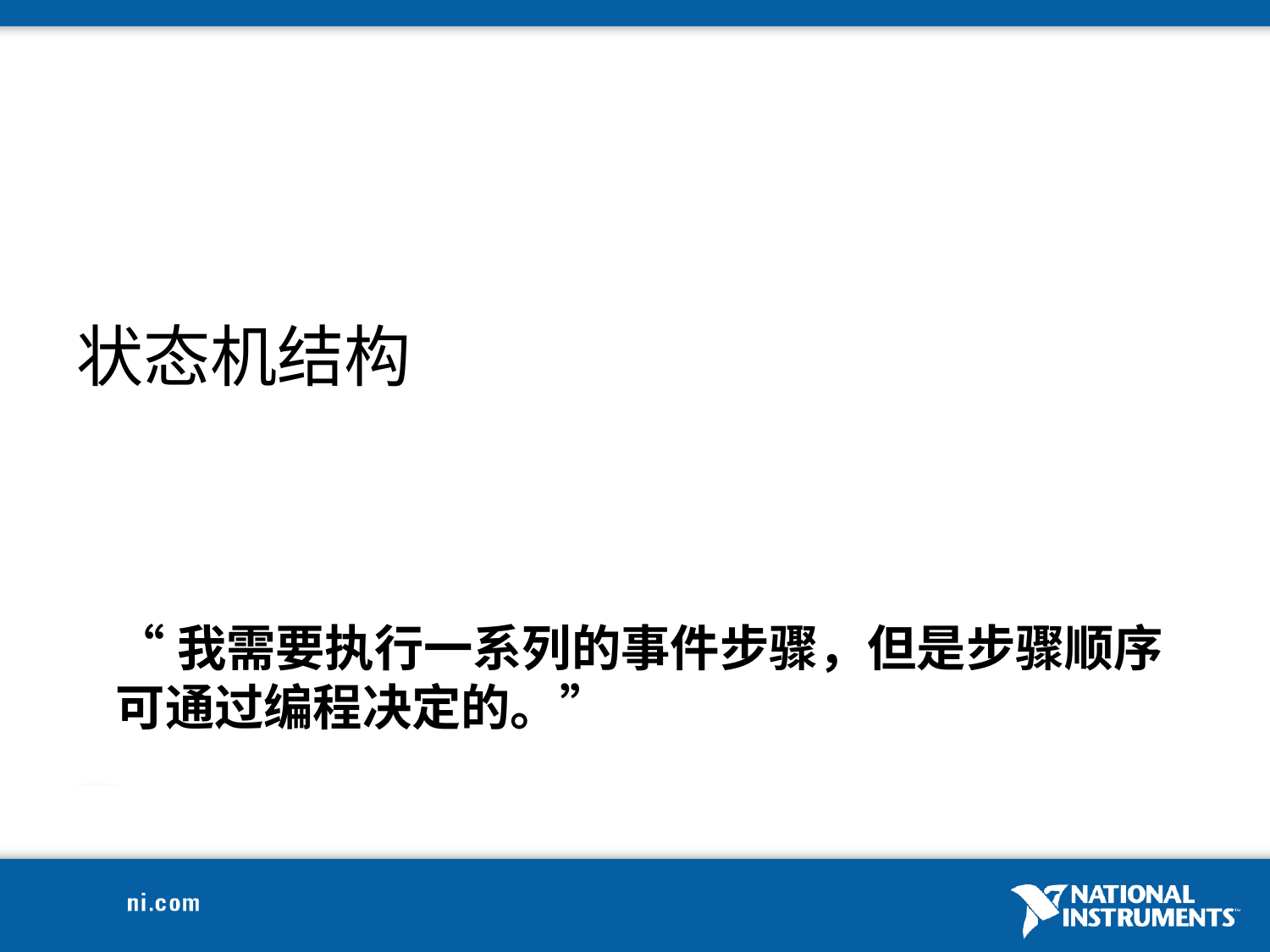

# 状态机结构
“我需要执行一系列的事件步骤，但是步骤顺序可通过编程决定的。”